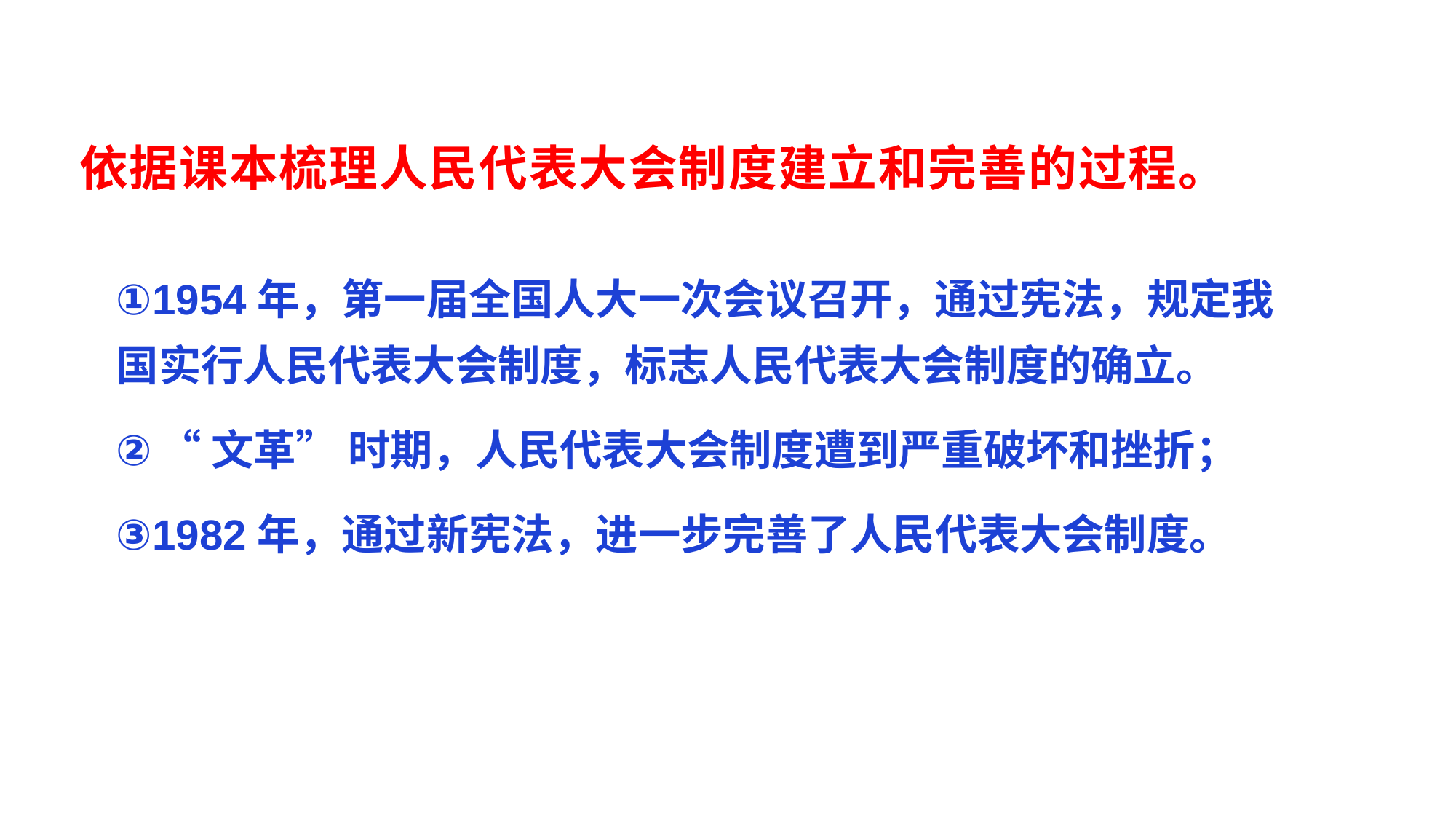

依据课本梳理人民代表大会制度建立和完善的过程。
1954年，第一届全国人大一次会议召开，通过宪法，规定我国实行人民代表大会制度，标志人民代表大会制度的确立。
“文革” 时期，人民代表大会制度遭到严重破坏和挫折；
1982年，通过新宪法，进一步完善了人民代表大会制度。